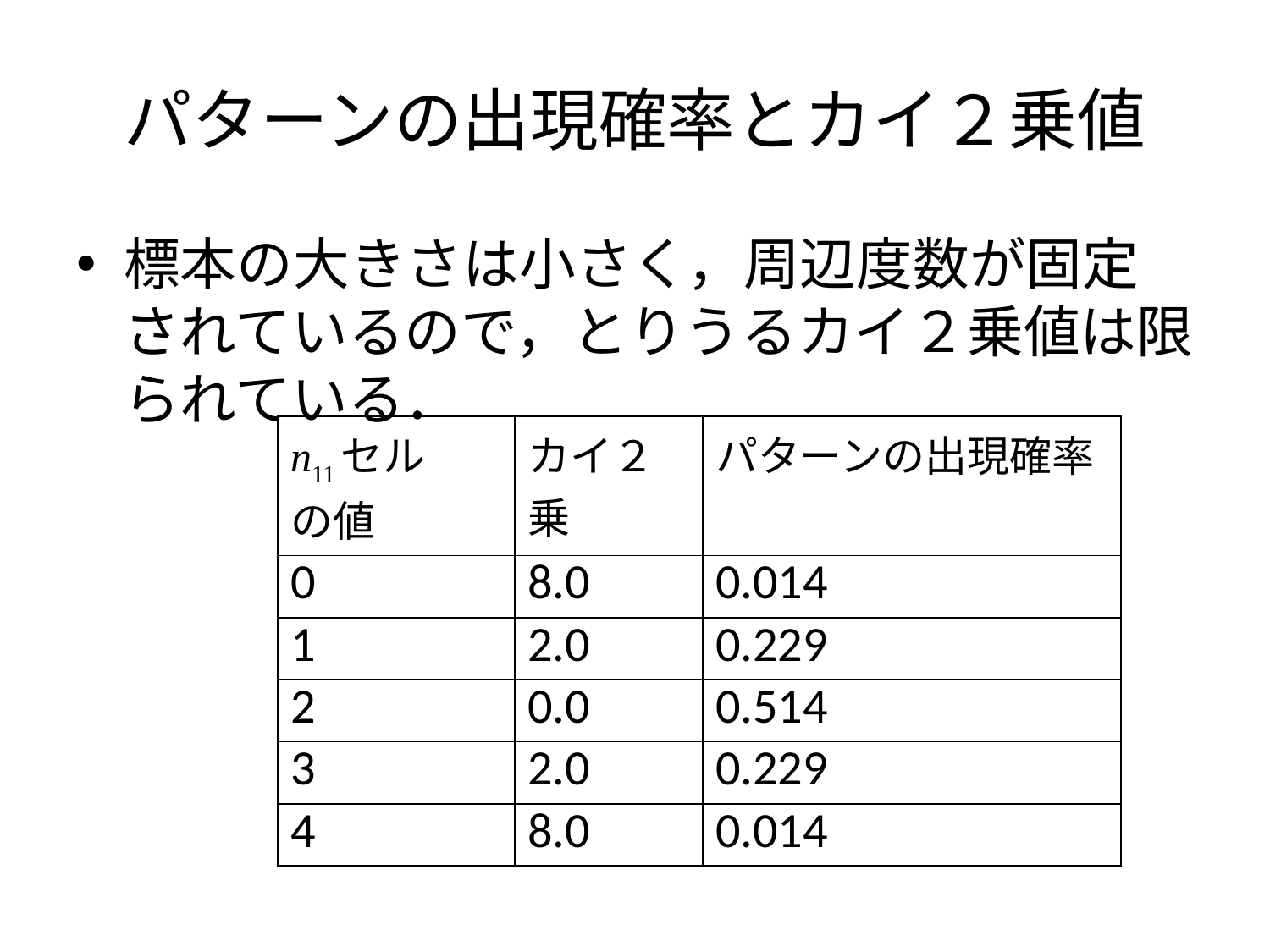

# パターンの出現確率とカイ２乗値
標本の大きさは小さく，周辺度数が固定されているので，とりうるカイ２乗値は限られている．
| n11セル の値 | カイ２乗 | パターンの出現確率 |
| --- | --- | --- |
| 0 | 8.0 | 0.014 |
| 1 | 2.0 | 0.229 |
| 2 | 0.0 | 0.514 |
| 3 | 2.0 | 0.229 |
| 4 | 8.0 | 0.014 |